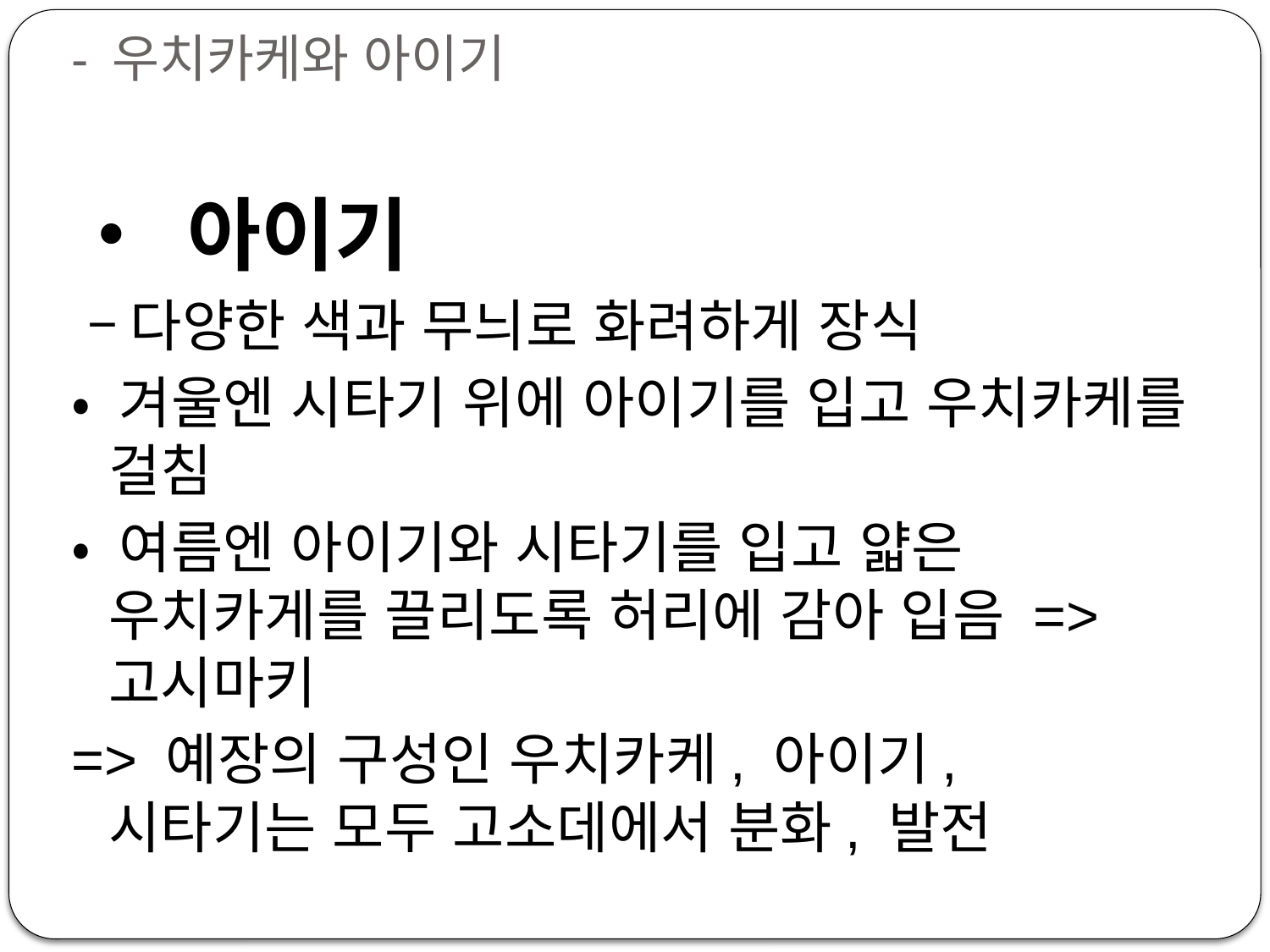

# - 우치카케와 아이기
• 아이기
 –다양한 색과 무늬로 화려하게 장식
• 겨울엔 시타기 위에 아이기를 입고 우치카케를 걸침
• 여름엔 아이기와 시타기를 입고 얇은 우치카게를 끌리도록 허리에 감아 입음 => 고시마키
=> 예장의 구성인 우치카케, 아이기, 시타기는 모두 고소데에서 분화, 발전